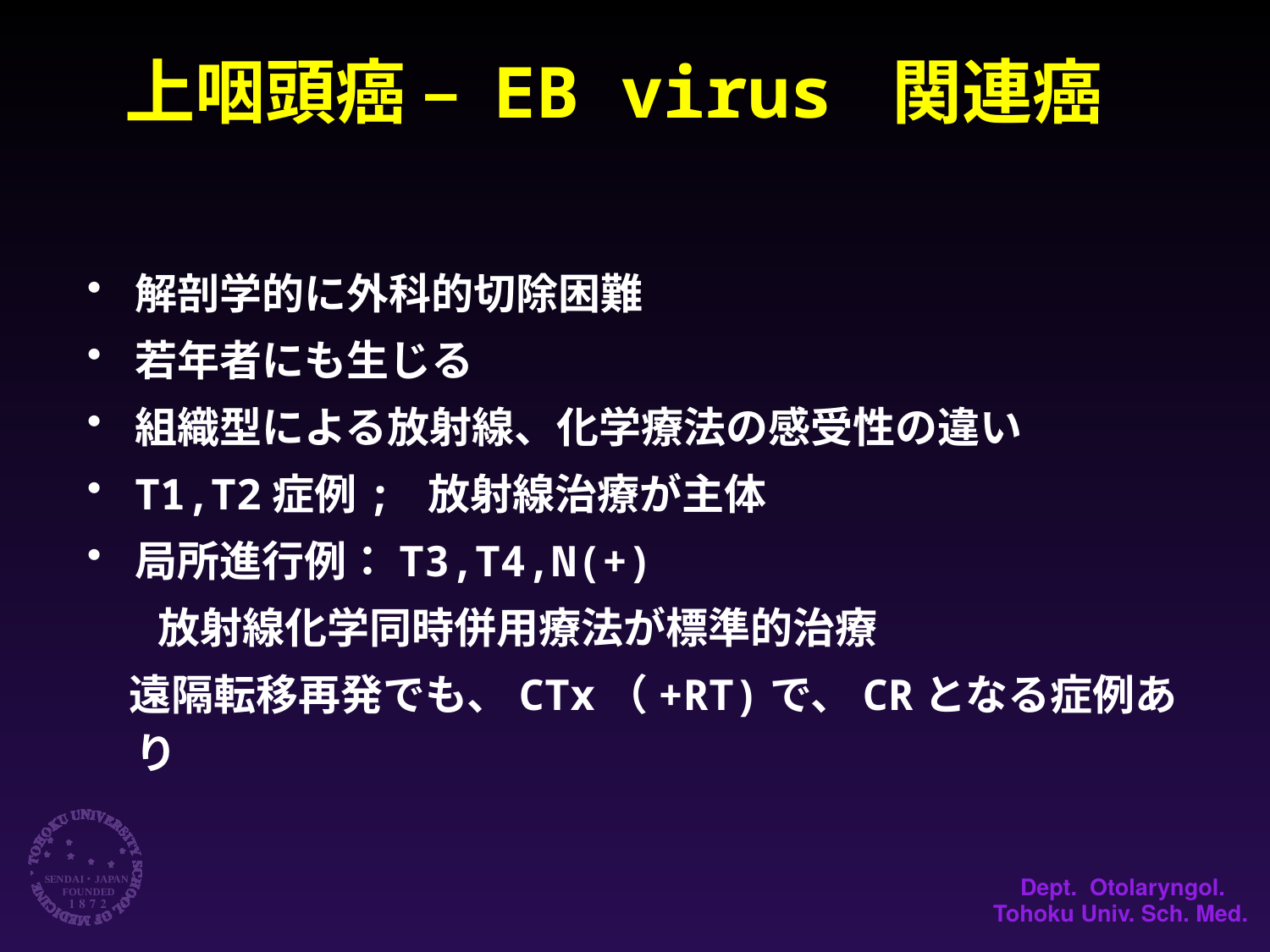

上咽頭癌 – EB virus 関連癌
解剖学的に外科的切除困難
若年者にも生じる
組織型による放射線、化学療法の感受性の違い
T1,T2症例; 放射線治療が主体
局所進行例：T3,T4,N(+)
　   放射線化学同時併用療法が標準的治療
　遠隔転移再発でも、CTx（+RT)で、CRとなる症例あり